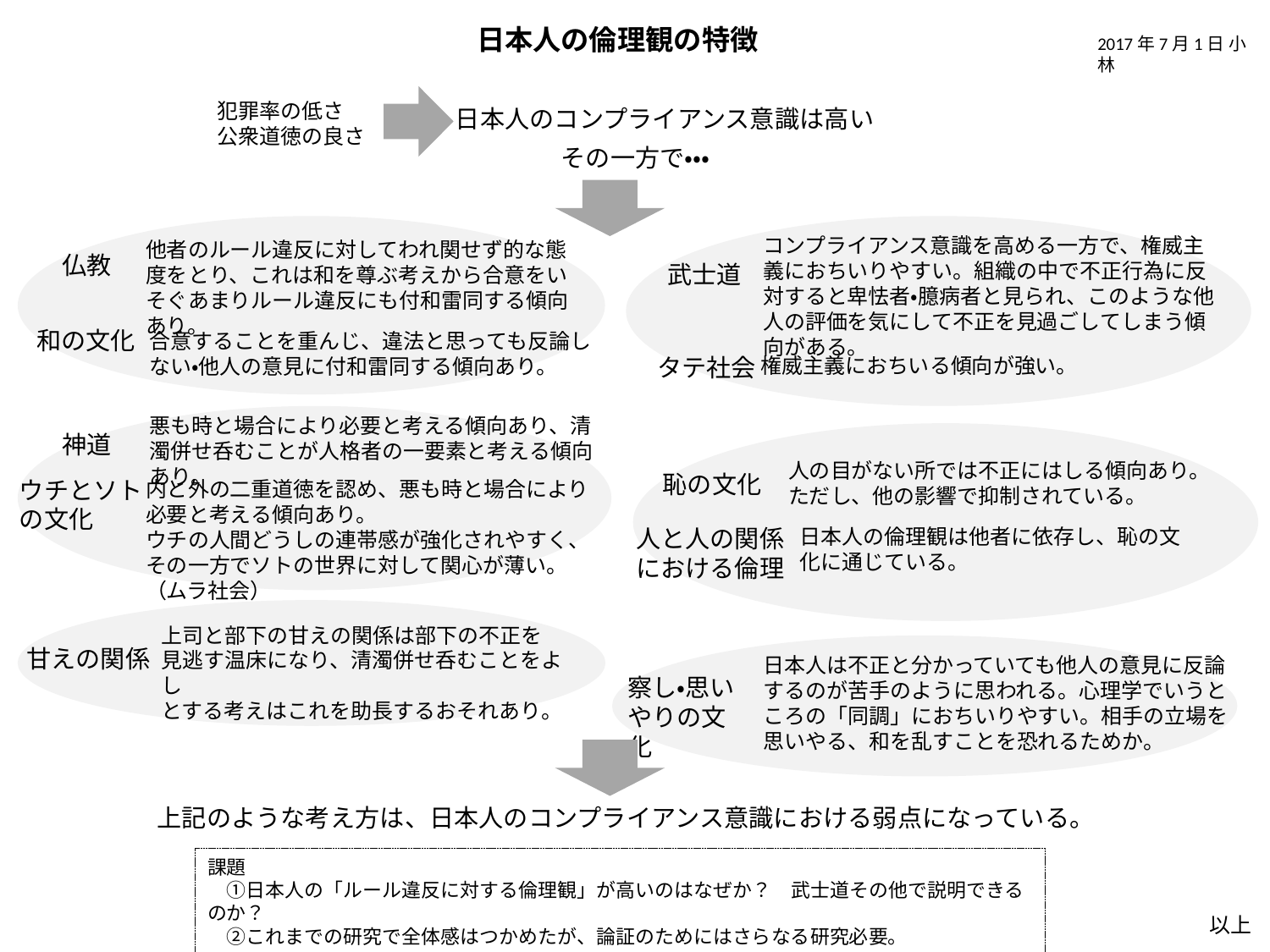

日本人の倫理観の特徴
2017年7月1日 小林

犯罪率の低さ
公衆道徳の良さ
日本人のコンプライアンス意識は高い
その一方で・・・

コンプライアンス意識を高める一方で、権威主義におちいりやすい。組織の中で不正行為に反対すると卑怯者・臆病者と見られ、このような他人の評価を気にして不正を見過ごしてしまう傾向がある。
他者のルール違反に対してわれ関せず的な態度をとり、これは和を尊ぶ考えから合意をいそぐあまりルール違反にも付和雷同する傾向あり。
仏教
武士道
和の文化
合意することを重んじ、違法と思っても反論しない・他人の意見に付和雷同する傾向あり。
タテ社会
権威主義におちいる傾向が強い。

悪も時と場合により必要と考える傾向あり、清濁併せ呑むことが人格者の一要素と考える傾向あり。
神道

人の目がない所では不正にはしる傾向あり。
ただし、他の影響で抑制されている。
恥の文化
ウチとソト
の文化
内と外の二重道徳を認め、悪も時と場合により必要と考える傾向あり。
ウチの人間どうしの連帯感が強化されやすく、その一方でソトの世界に対して関心が薄い。（ムラ社会）
日本人の倫理観は他者に依存し、恥の文化に通じている。
人と人の関係
における倫理

上司と部下の甘えの関係は部下の不正を
見逃す温床になり、清濁併せ呑むことをよし
とする考えはこれを助長するおそれあり。

甘えの関係
日本人は不正と分かっていても他人の意見に反論するのが苦手のように思われる。心理学でいうところの「同調」におちいりやすい。相手の立場を思いやる、和を乱すことを恐れるためか。
察し・思いやりの文化

上記のような考え方は、日本人のコンプライアンス意識における弱点になっている。
課題
　①日本人の「ルール違反に対する倫理観」が高いのはなぜか？　武士道その他で説明できるのか？
　②これまでの研究で全体感はつかめたが、論証のためにはさらなる研究必要。
以上